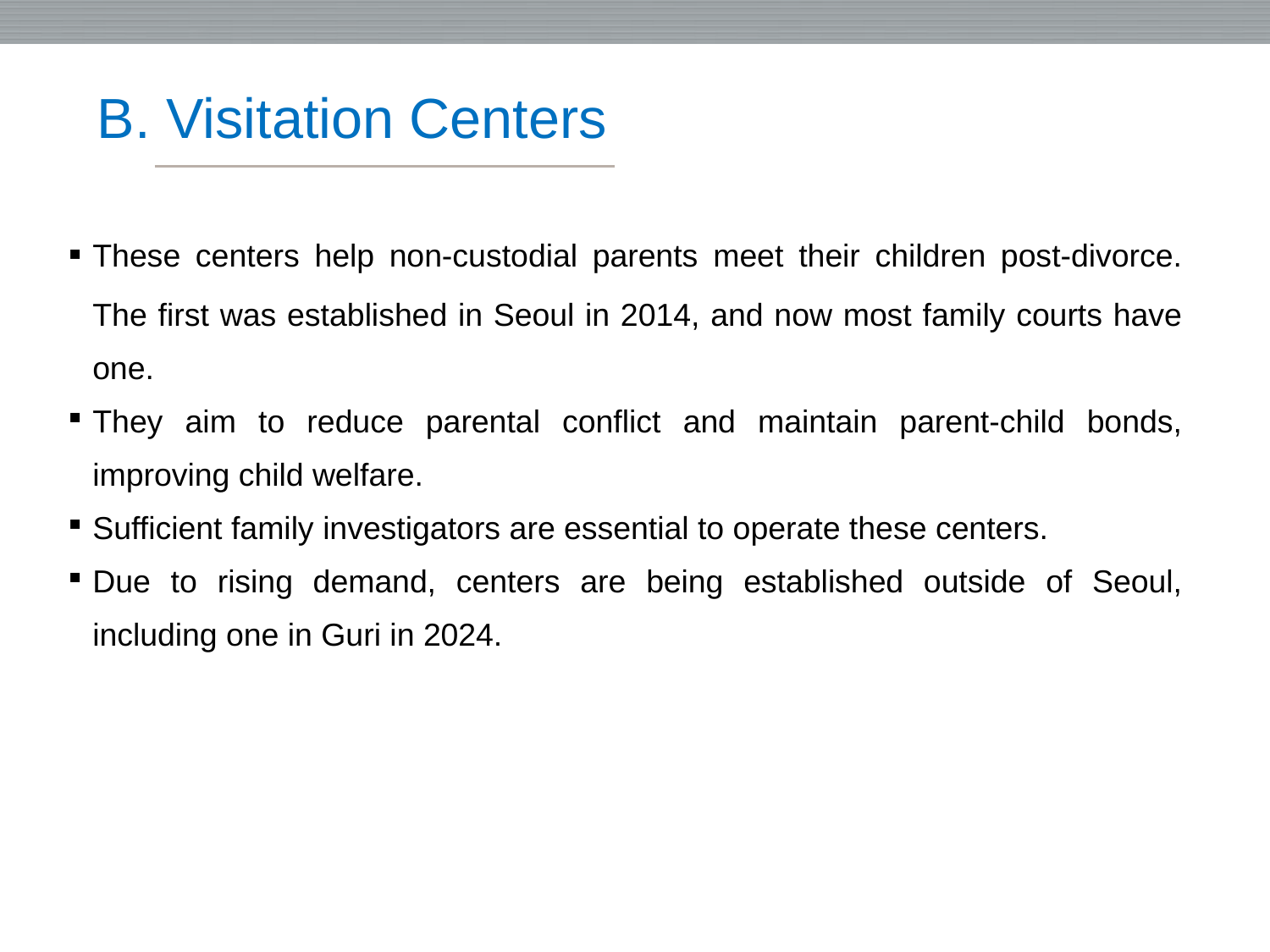

특례법 입법 경위와 목적
﻿B. Visitation Centers
| ﻿These centers help non-custodial parents meet their children post-divorce. The first was established in Seoul in 2014, and now most family courts have one. They aim to reduce parental conflict and maintain parent-child bonds, improving child welfare. Sufficient family investigators are essential to operate these centers. Due to rising demand, centers are being established outside of Seoul, including one in Guri in 2024. |
| --- |